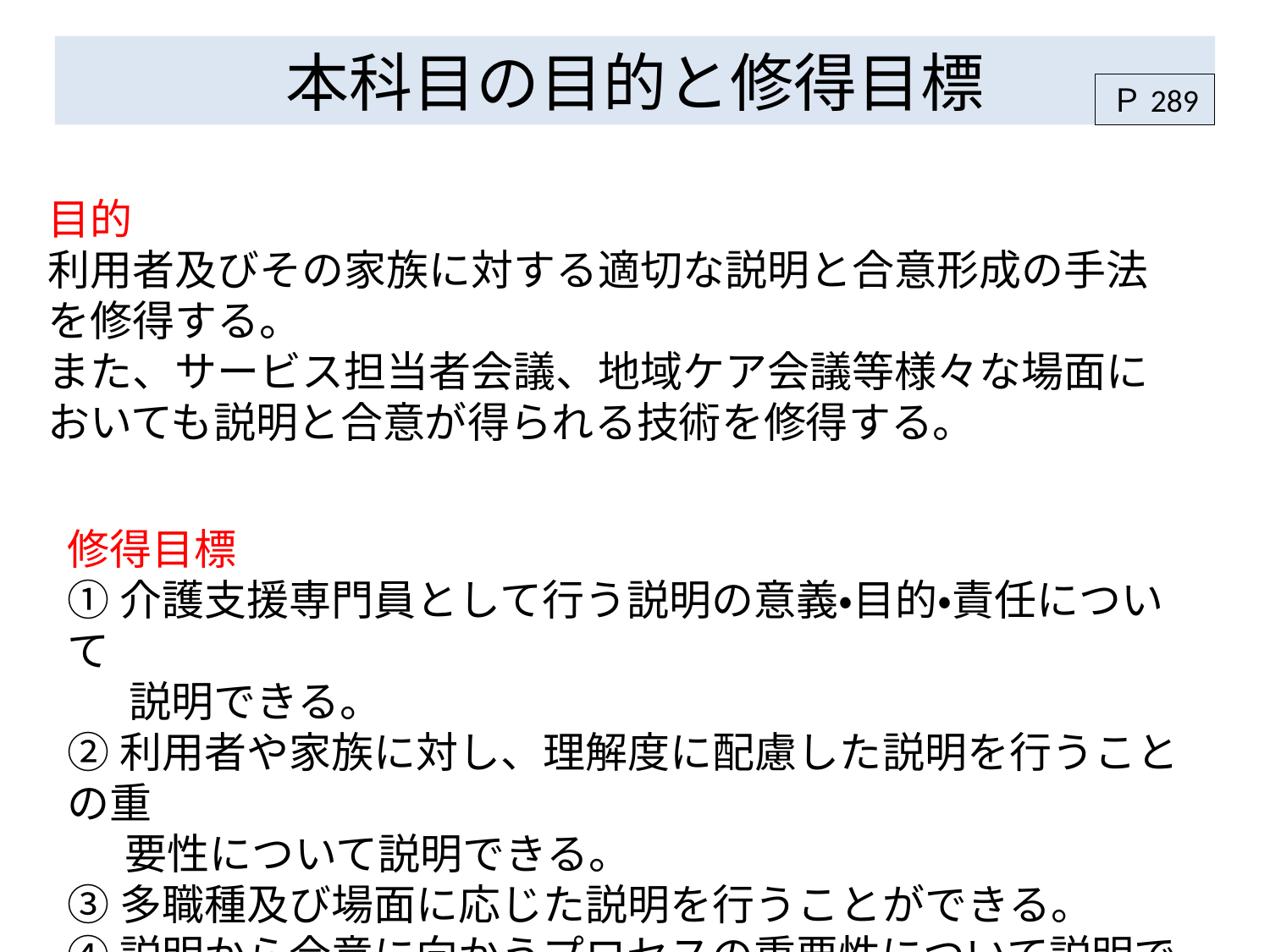

本科目の目的と修得目標
Ｐ289
目的
利用者及びその家族に対する適切な説明と合意形成の手法を修得する。
また、サービス担当者会議、地域ケア会議等様々な場面においても説明と合意が得られる技術を修得する。
修得目標
①介護支援専門員として行う説明の意義・目的・責任について
　  説明できる。
②利用者や家族に対し、理解度に配慮した説明を行うことの重
     要性について説明できる。
③多職種及び場面に応じた説明を行うことができる。
④説明から合意に向かうプロセスの重要性について説明できる。